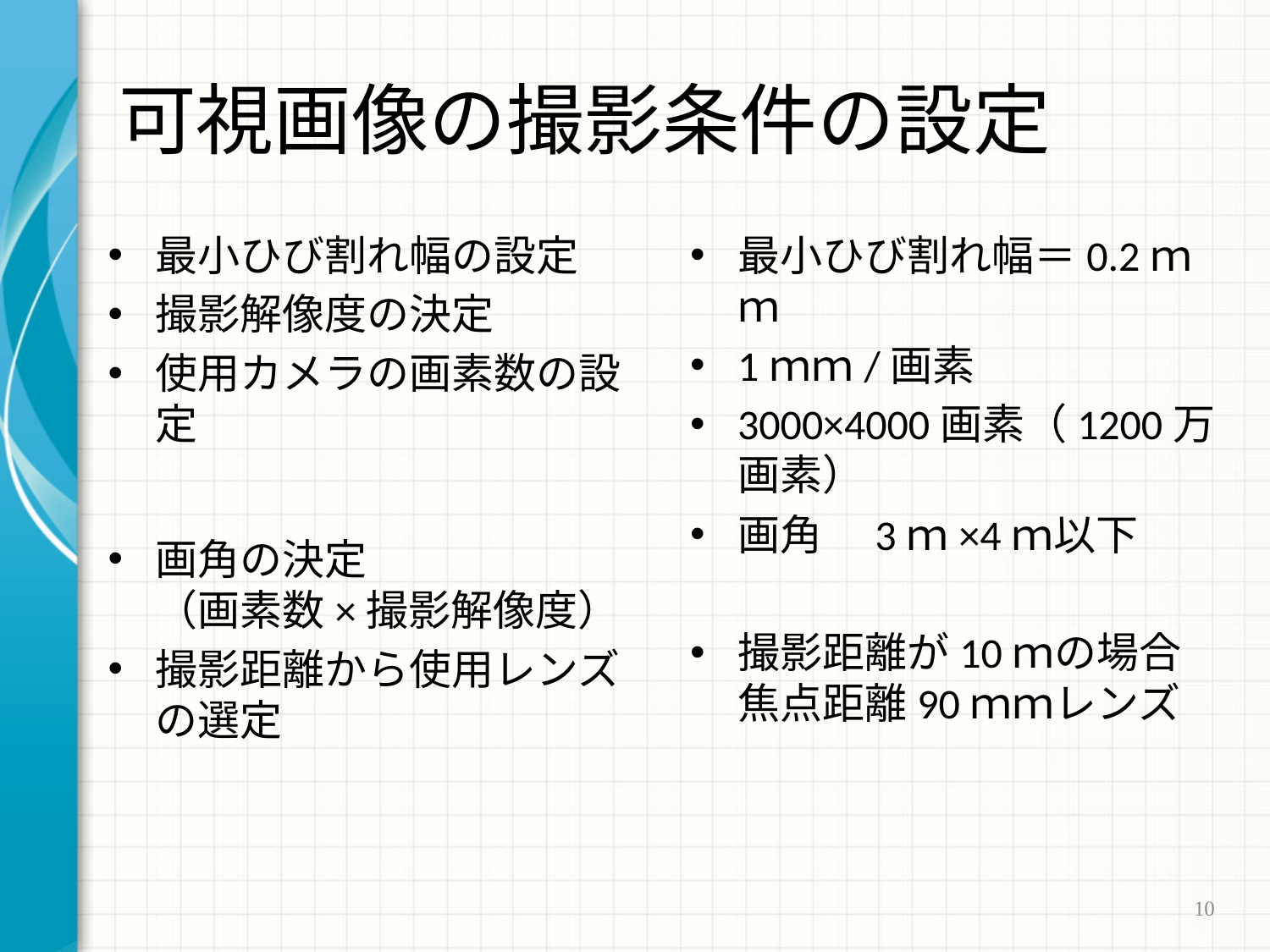

# 可視画像の撮影条件の設定
最小ひび割れ幅の設定
撮影解像度の決定
使用カメラの画素数の設定

画角の決定
（画素数×撮影解像度）
撮影距離から使用レンズの選定
最小ひび割れ幅＝0.2ｍｍ
1ｍｍ/画素
3000×4000画素（1200万画素）
画角　3ｍ×4ｍ以下

撮影距離が10ｍの場合
焦点距離90ｍｍレンズ
10